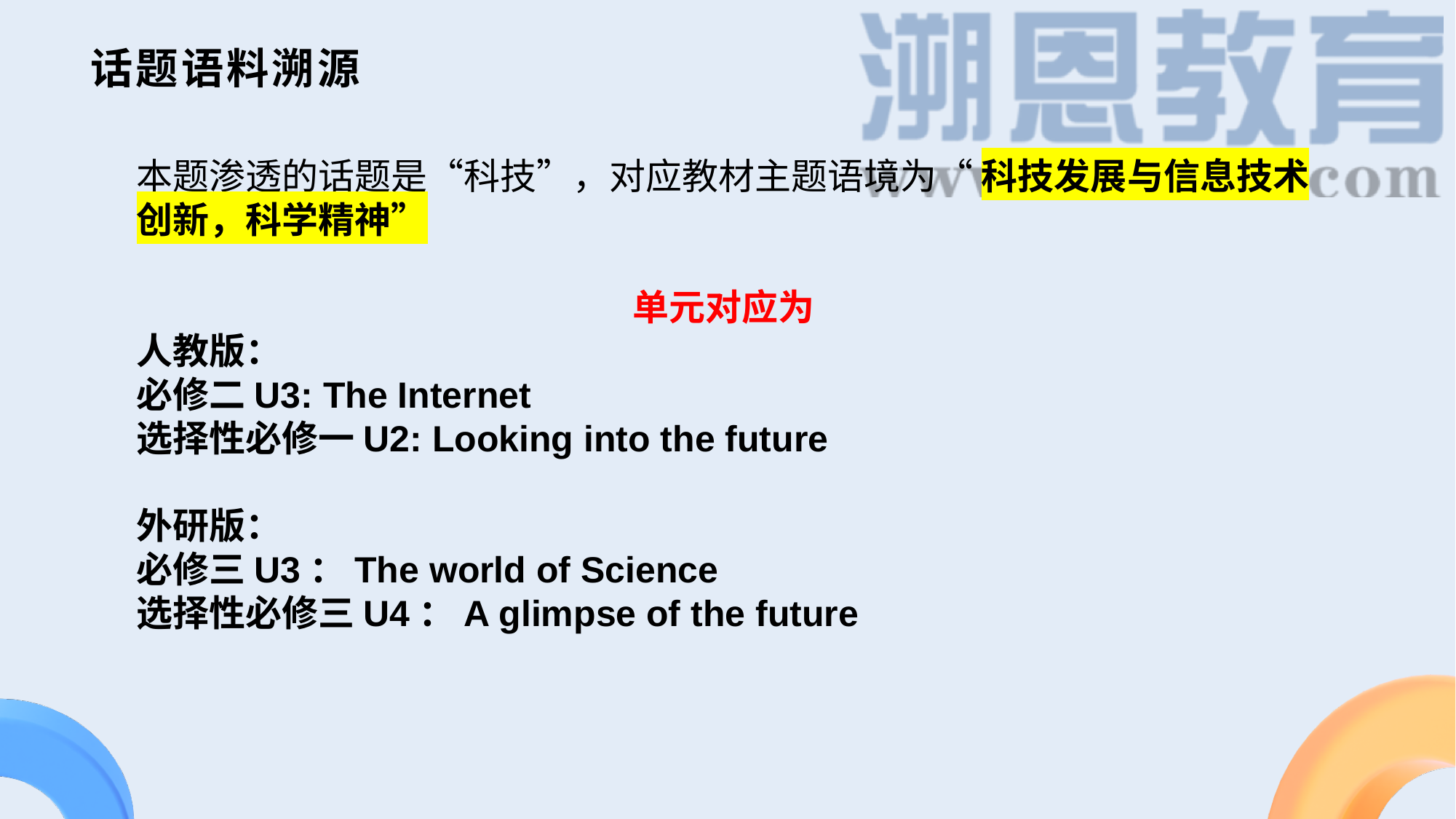

话题语料溯源
本题渗透的话题是“科技”，对应教材主题语境为“ 科技发展与信息技术创新，科学精神”

单元对应为
人教版：
必修二U3: The Internet
选择性必修一U2: Looking into the future

外研版：
必修三U3：The world of Science
选择性必修三U4：A glimpse of the future